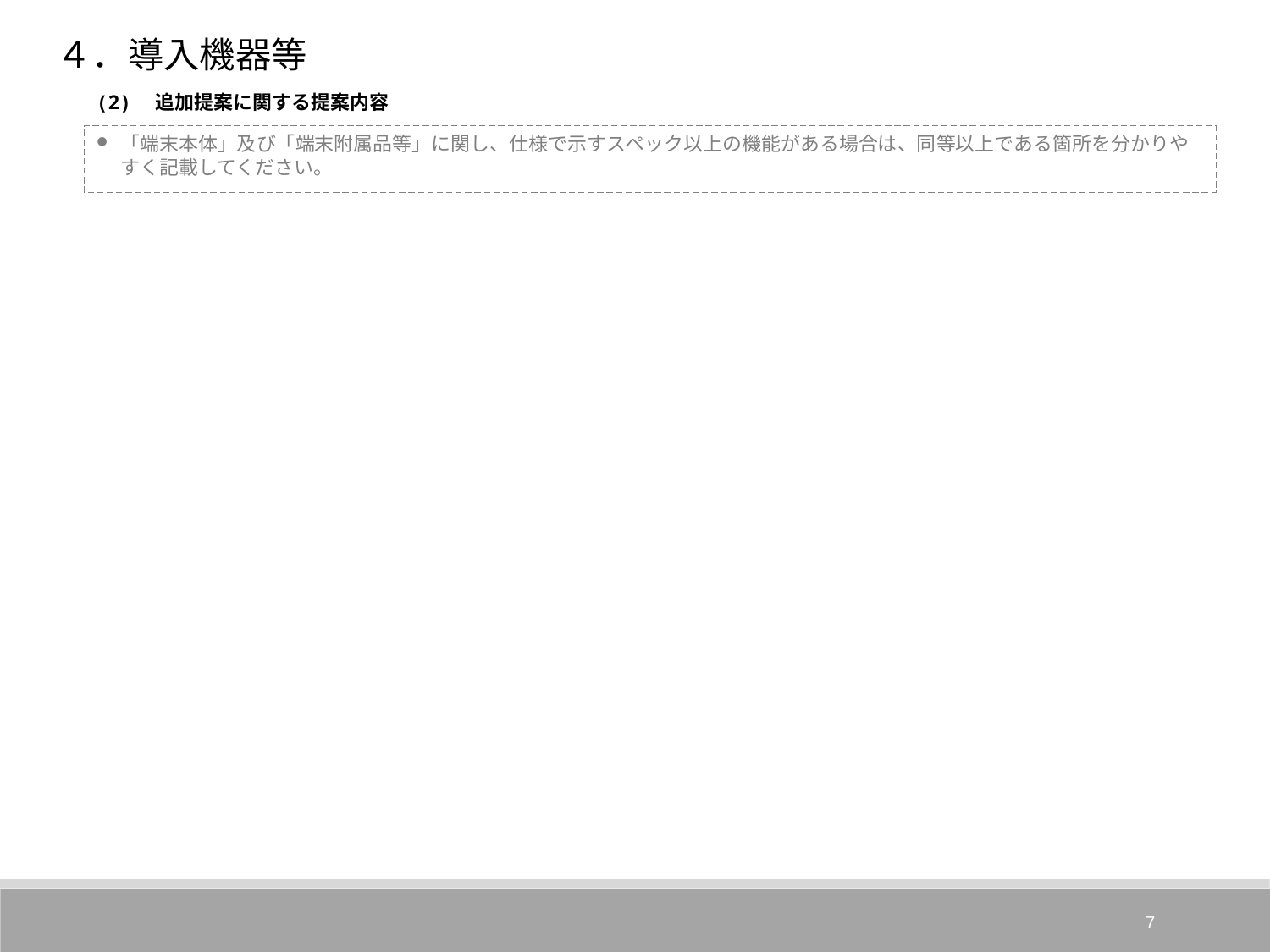

４．導入機器等
(2)　追加提案に関する提案内容
「端末本体」及び「端末附属品等」に関し、仕様で示すスペック以上の機能がある場合は、同等以上である箇所を分かりやすく記載してください。
7